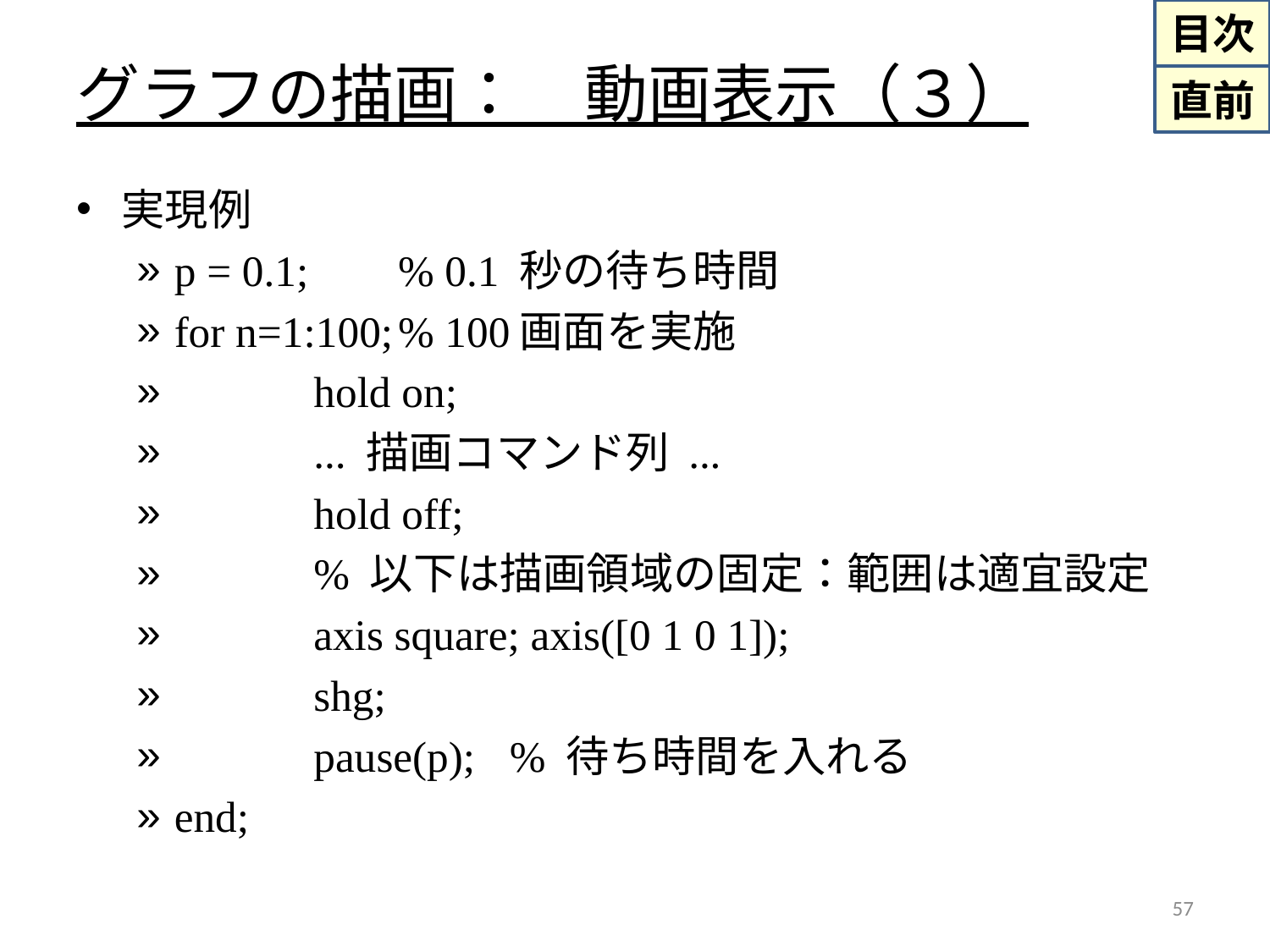

# グラフの描画：　動画表示（３）
実現例
p = 0.1;			% 0.1 秒の待ち時間
for n=1:100;		% 100画面を実施
　　　hold on;
　　　... 描画コマンド列 ...
　　　hold off;
　　　% 以下は描画領域の固定：範囲は適宜設定
　　　axis square; axis([0 1 0 1]);
　　　shg;
　　　pause(p);		% 待ち時間を入れる
end;
57